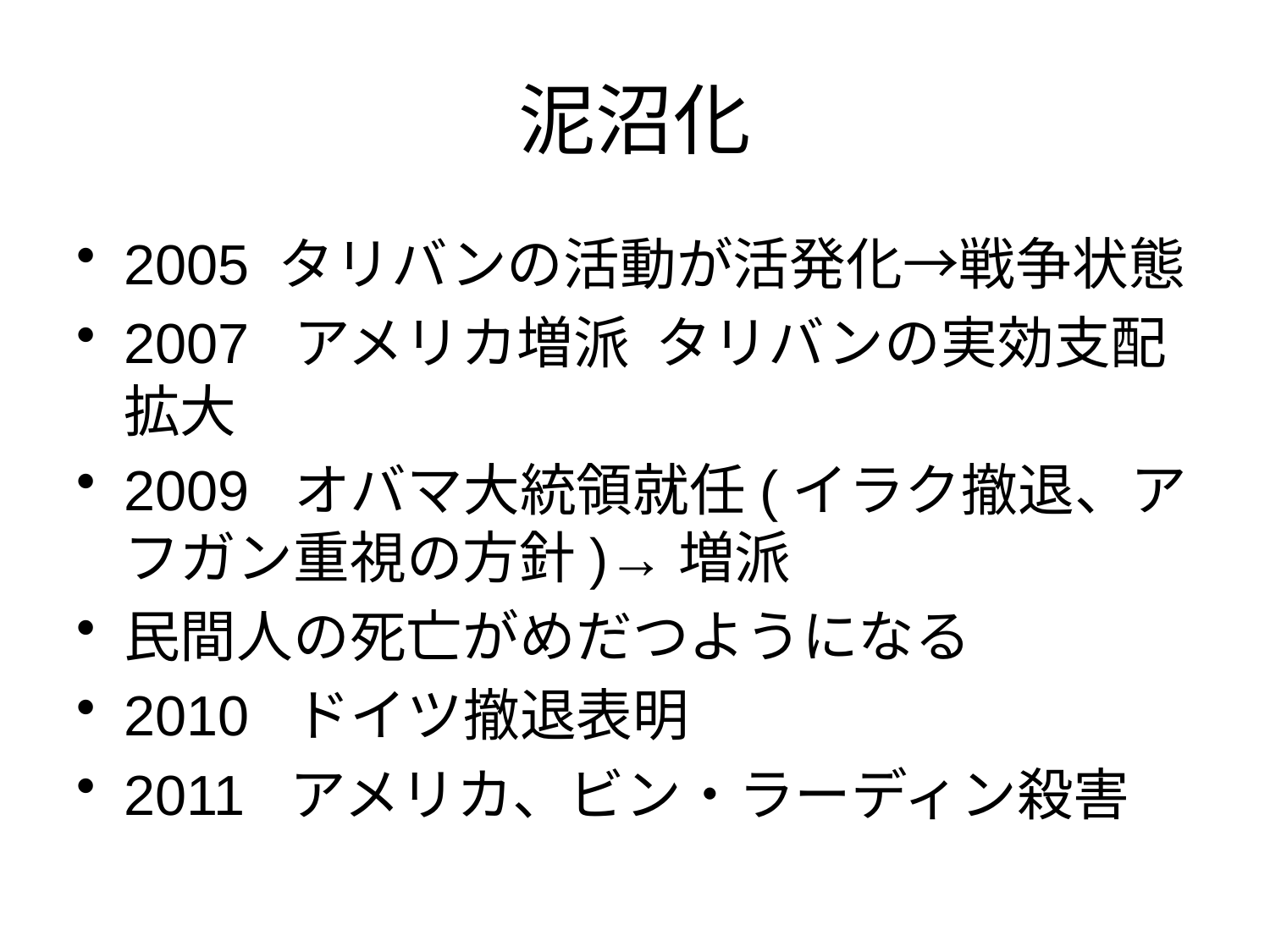

# 泥沼化
2005 タリバンの活動が活発化→戦争状態
2007  アメリカ増派  タリバンの実効支配拡大
2009  オバマ大統領就任(イラク撤退、アフガン重視の方針)→増派
民間人の死亡がめだつようになる
2010  ドイツ撤退表明
2011  アメリカ、ビン・ラーディン殺害